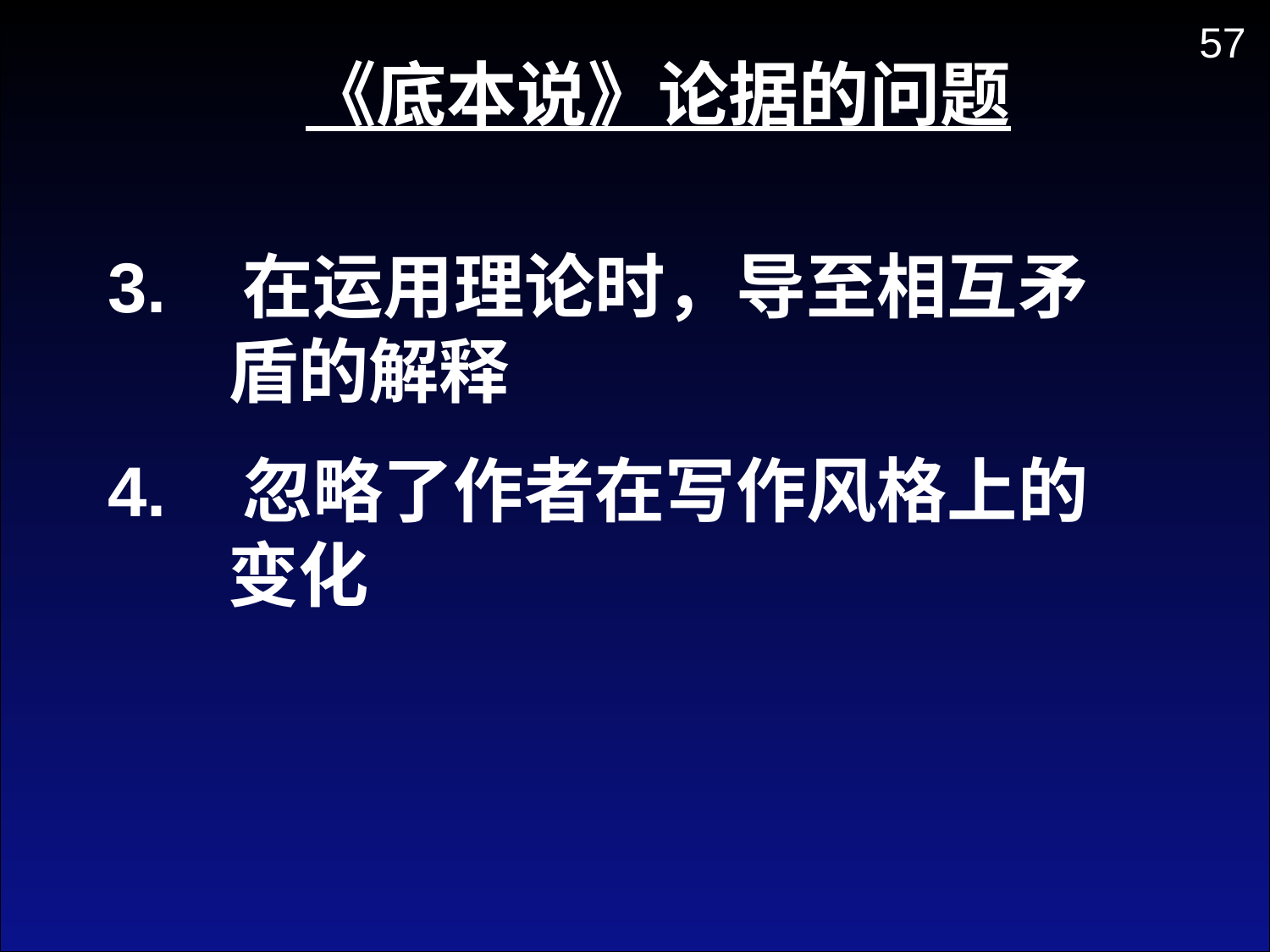

57
《底本说》论据的问题
3.   在运用理论时，导至相互矛盾的解释
4.   忽略了作者在写作风格上的变化